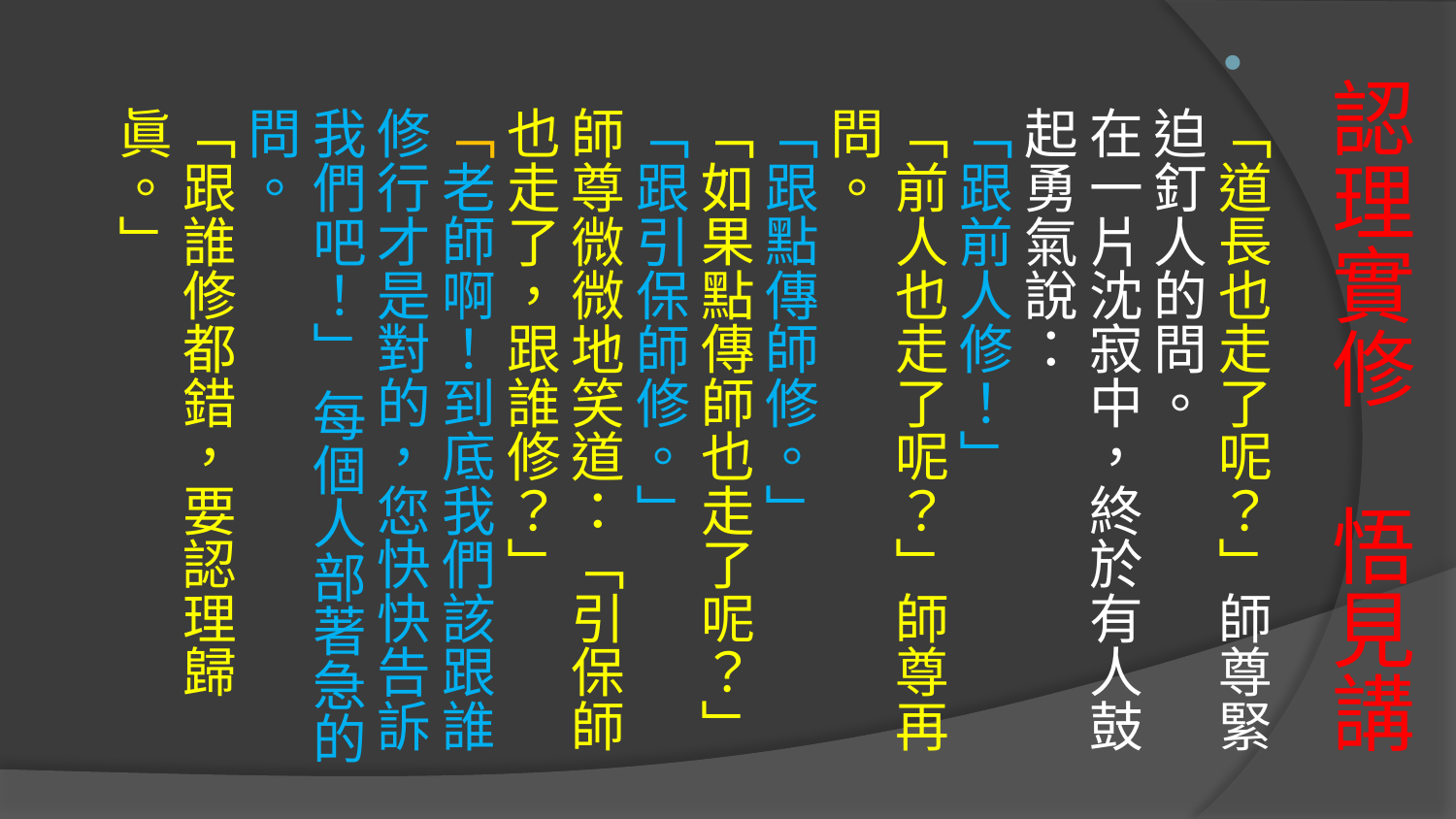

「道長也走了呢？」師尊緊迫釘人的問。
在一片沈寂中，終於有人鼓起勇氣說：
「跟前人修！」
「前人也走了呢？」師尊再問。
「跟點傳師修。」
「如果點傳師也走了呢？」 「跟引保師修。」
師尊微微地笑道：「引保師也走了，跟誰修？」
「老師啊！到底我們該跟誰修行才是對的，您快快告訴我們吧！」 每個人部著急的問。
「跟誰修都錯，要認理歸眞。」

# 認理實修     悟見講